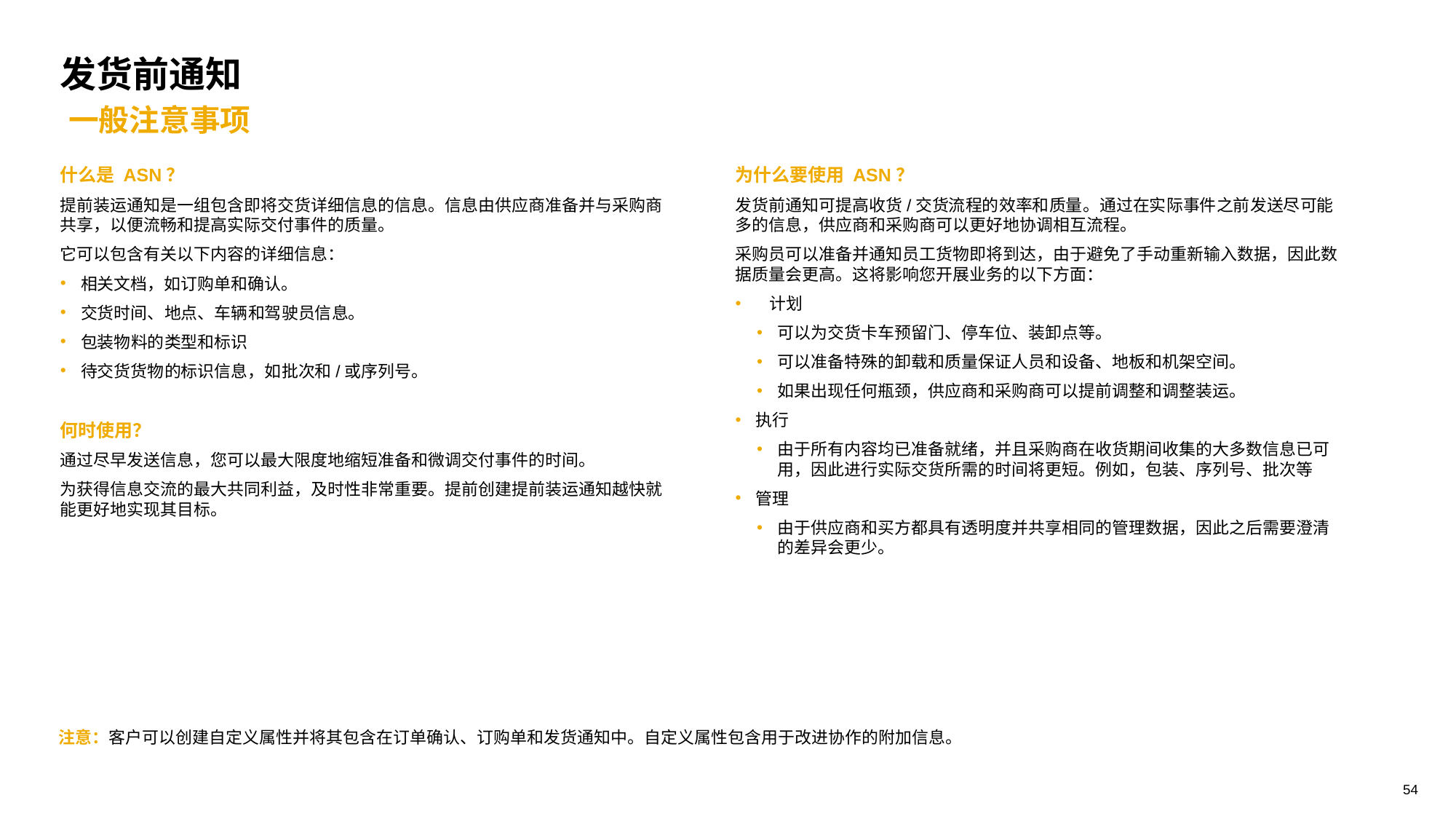

# 发货前通知 一般注意事项
什么是 ASN？
提前装运通知是一组包含即将交货详细信息的信息。信息由供应商准备并与采购商共享，以便流畅和提高实际交付事件的质量。
它可以包含有关以下内容的详细信息：
相关文档，如订购单和确认。
交货时间、地点、车辆和驾驶员信息。
包装物料的类型和标识
待交货货物的标识信息，如批次和/或序列号。

何时使用？
通过尽早发送信息，您可以最大限度地缩短准备和微调交付事件的时间。
为获得信息交流的最大共同利益，及时性非常重要。提前创建提前装运通知越快就能更好地实现其目标。

为什么要使用 ASN？
发货前通知可提高收货/交货流程的效率和质量。通过在实际事件之前发送尽可能多的信息，供应商和采购商可以更好地协调相互流程。
采购员可以准备并通知员工货物即将到达，由于避免了手动重新输入数据，因此数据质量会更高。这将影响您开展业务的以下方面：
计划
可以为交货卡车预留门、停车位、装卸点等。
可以准备特殊的卸载和质量保证人员和设备、地板和机架空间。
如果出现任何瓶颈，供应商和采购商可以提前调整和调整装运。
执行
由于所有内容均已准备就绪，并且采购商在收货期间收集的大多数信息已可用，因此进行实际交货所需的时间将更短。例如，包装、序列号、批次等
管理
由于供应商和买方都具有透明度并共享相同的管理数据，因此之后需要澄清的差异会更少。
注意：客户可以创建自定义属性并将其包含在订单确认、订购单和发货通知中。自定义属性包含用于改进协作的附加信息。